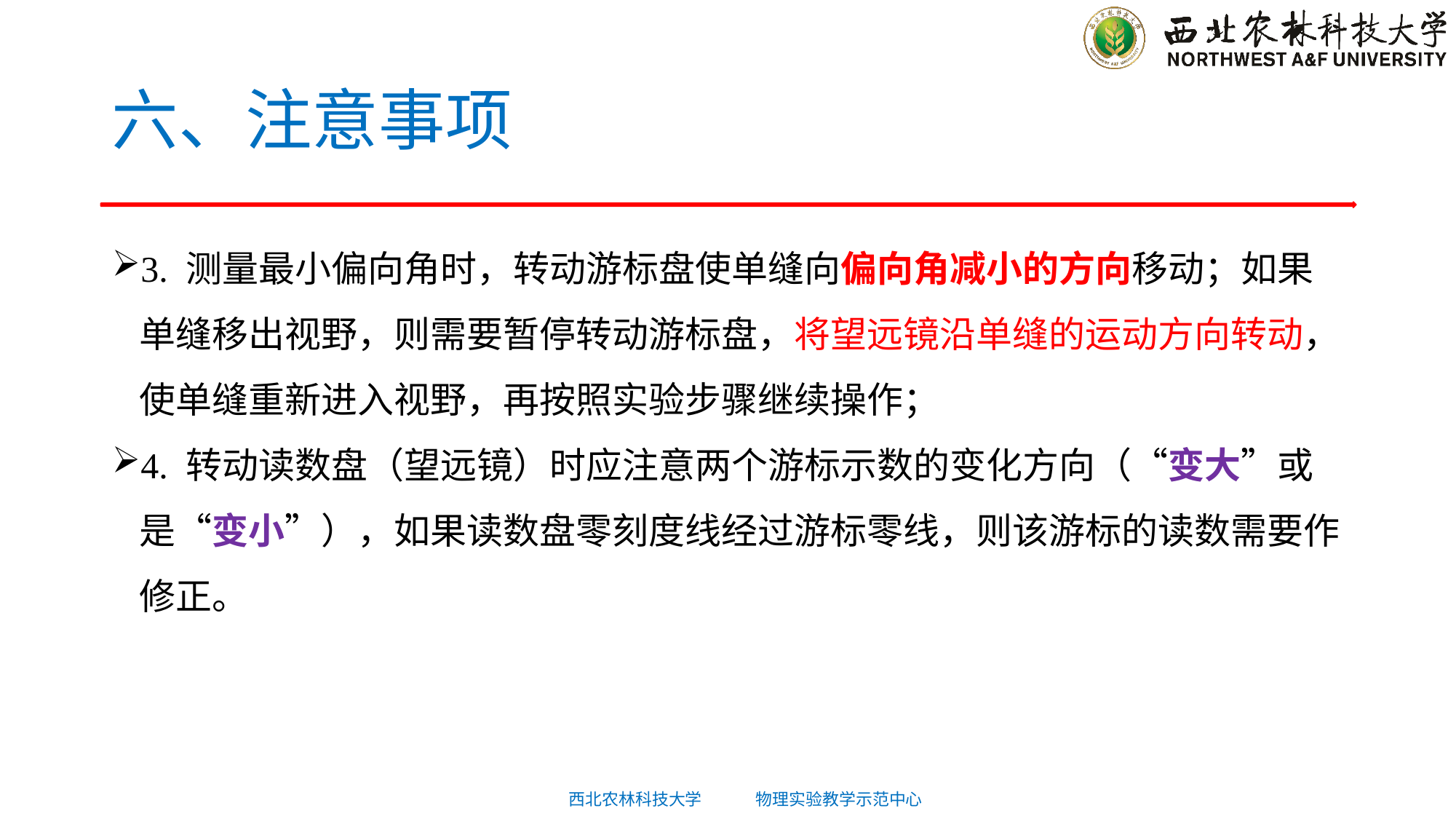

# 六、注意事项
3. 测量最小偏向角时，转动游标盘使单缝向偏向角减小的方向移动；如果单缝移出视野，则需要暂停转动游标盘，将望远镜沿单缝的运动方向转动，使单缝重新进入视野，再按照实验步骤继续操作；
4. 转动读数盘（望远镜）时应注意两个游标示数的变化方向（“变大”或是“变小”），如果读数盘零刻度线经过游标零线，则该游标的读数需要作修正。